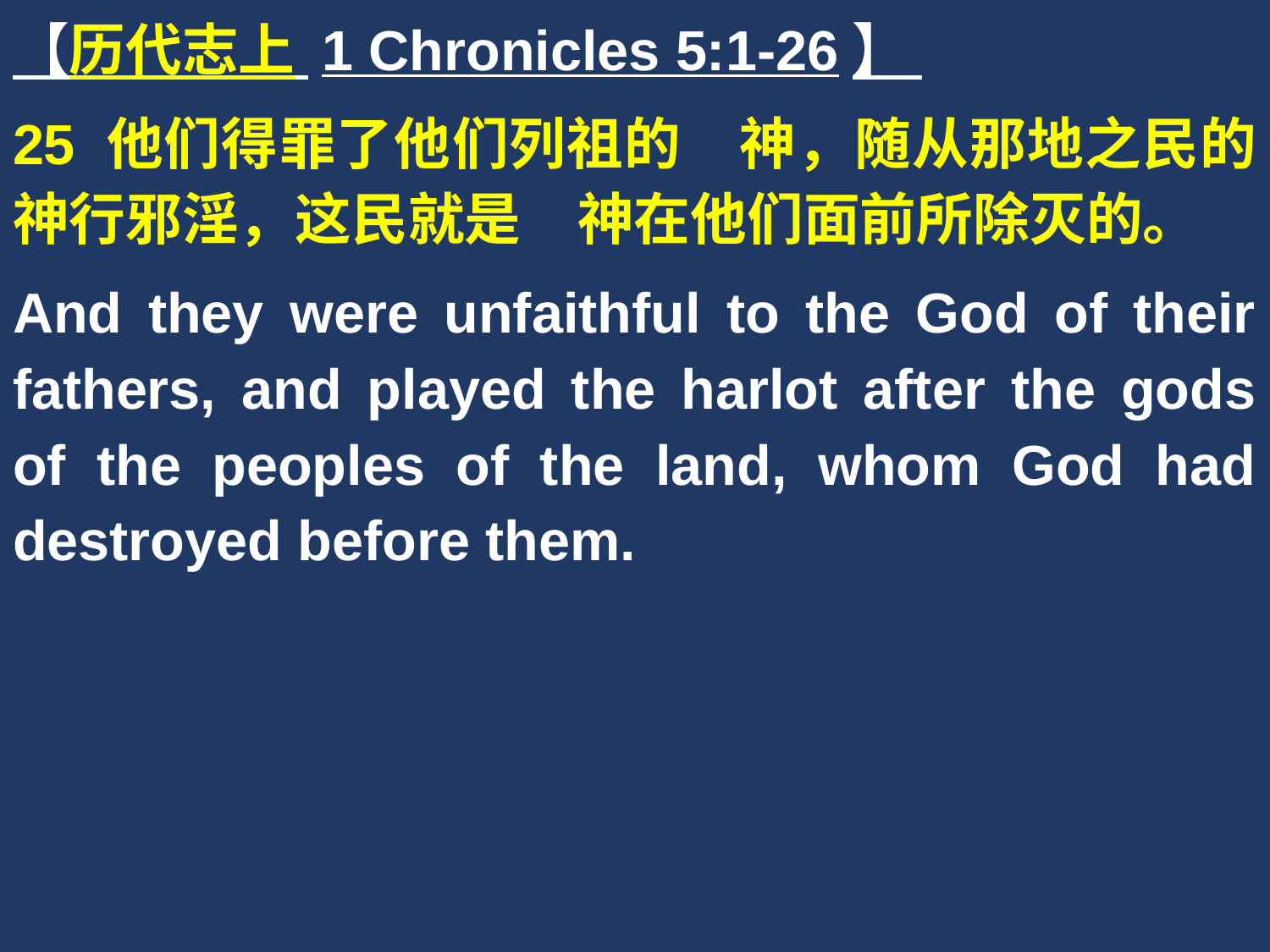

【历代志上 1 Chronicles 5:1-26】
25 他们得罪了他们列祖的　神，随从那地之民的神行邪淫，这民就是　神在他们面前所除灭的。
And they were unfaithful to the God of their fathers, and played the harlot after the gods of the peoples of the land, whom God had destroyed before them.